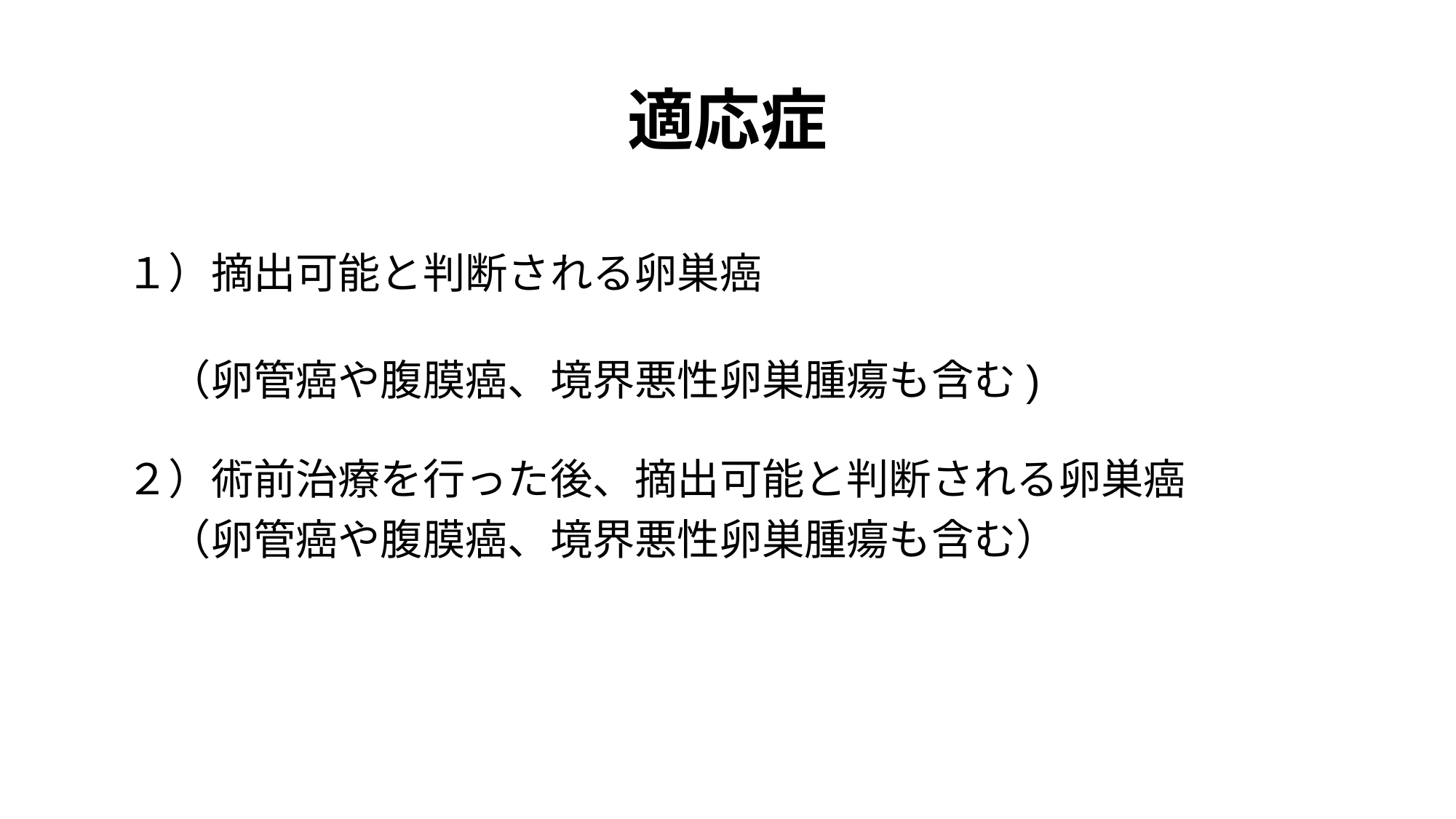

# 適応症
１）摘出可能と判断される卵巣癌
　（卵管癌や腹膜癌、境界悪性卵巣腫瘍も含む)

２）術前治療を行った後、摘出可能と判断される卵巣癌
　（卵管癌や腹膜癌、境界悪性卵巣腫瘍も含む）